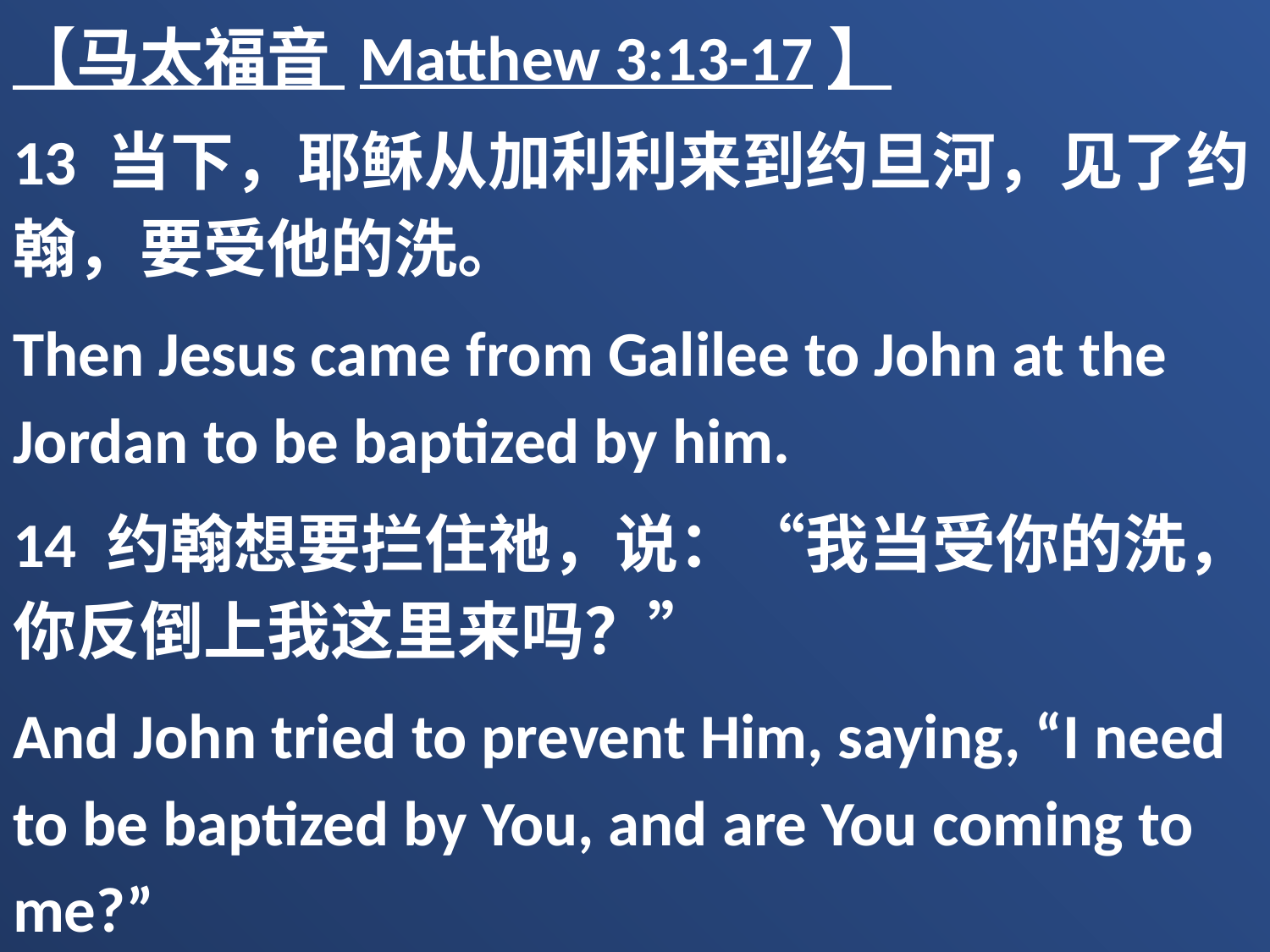

【马太福音 Matthew 3:13-17】
13 当下，耶稣从加利利来到约旦河，见了约翰，要受他的洗。
Then Jesus came from Galilee to John at the Jordan to be baptized by him.
14 约翰想要拦住祂，说：“我当受你的洗，你反倒上我这里来吗？”
And John tried to prevent Him, saying, “I need to be baptized by You, and are You coming to me?”